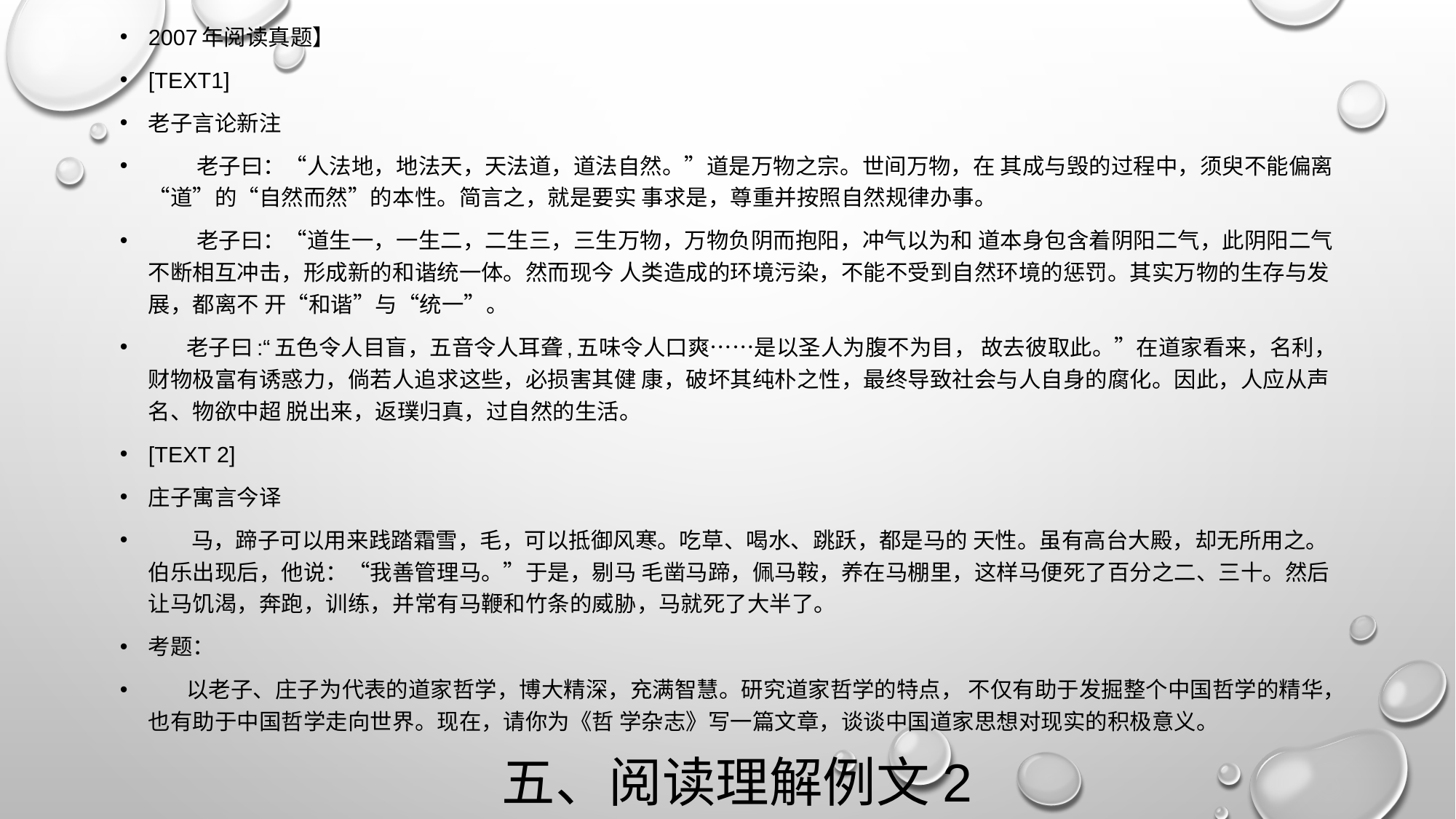

2007年阅读真题】
[TEXT1]
老子言论新注
         老子曰：“人法地，地法天，天法道，道法自然。”道是万物之宗。世间万物，在 其成与毁的过程中，须臾不能偏离“道”的“自然而然”的本性。简言之，就是要实 事求是，尊重并按照自然规律办事。
         老子曰：“道生一，一生二，二生三，三生万物，万物负阴而抱阳，冲气以为和 道本身包含着阴阳二气，此阴阳二气不断相互冲击，形成新的和谐统一体。然而现今 人类造成的环境污染，不能不受到自然环境的惩罚。其实万物的生存与发展，都离不 开“和谐”与“统一”。
       老子曰:“五色令人目盲，五音令人耳聋,五味令人口爽……是以圣人为腹不为目， 故去彼取此。”在道家看来，名利，财物极富有诱惑力，倘若人追求这些，必损害其健 康，破坏其纯朴之性，最终导致社会与人自身的腐化。因此，人应从声名、物欲中超 脱出来，返璞归真，过自然的生活。
[TEXT 2]
庄子寓言今译
        马，蹄子可以用来践踏霜雪，毛，可以抵御风寒。吃草、喝水、跳跃，都是马的 天性。虽有高台大殿，却无所用之。伯乐出现后，他说：“我善管理马。”于是，剔马 毛凿马蹄，佩马鞍，养在马棚里，这样马便死了百分之二、三十。然后让马饥渴，奔跑，训练，并常有马鞭和竹条的威胁，马就死了大半了。
考题：
       以老子、庄子为代表的道家哲学，博大精深，充满智慧。研究道家哲学的特点， 不仅有助于发掘整个中国哲学的精华，也有助于中国哲学走向世界。现在，请你为《哲 学杂志》写一篇文章，谈谈中国道家思想对现实的积极意义。
# 五、阅读理解例文2